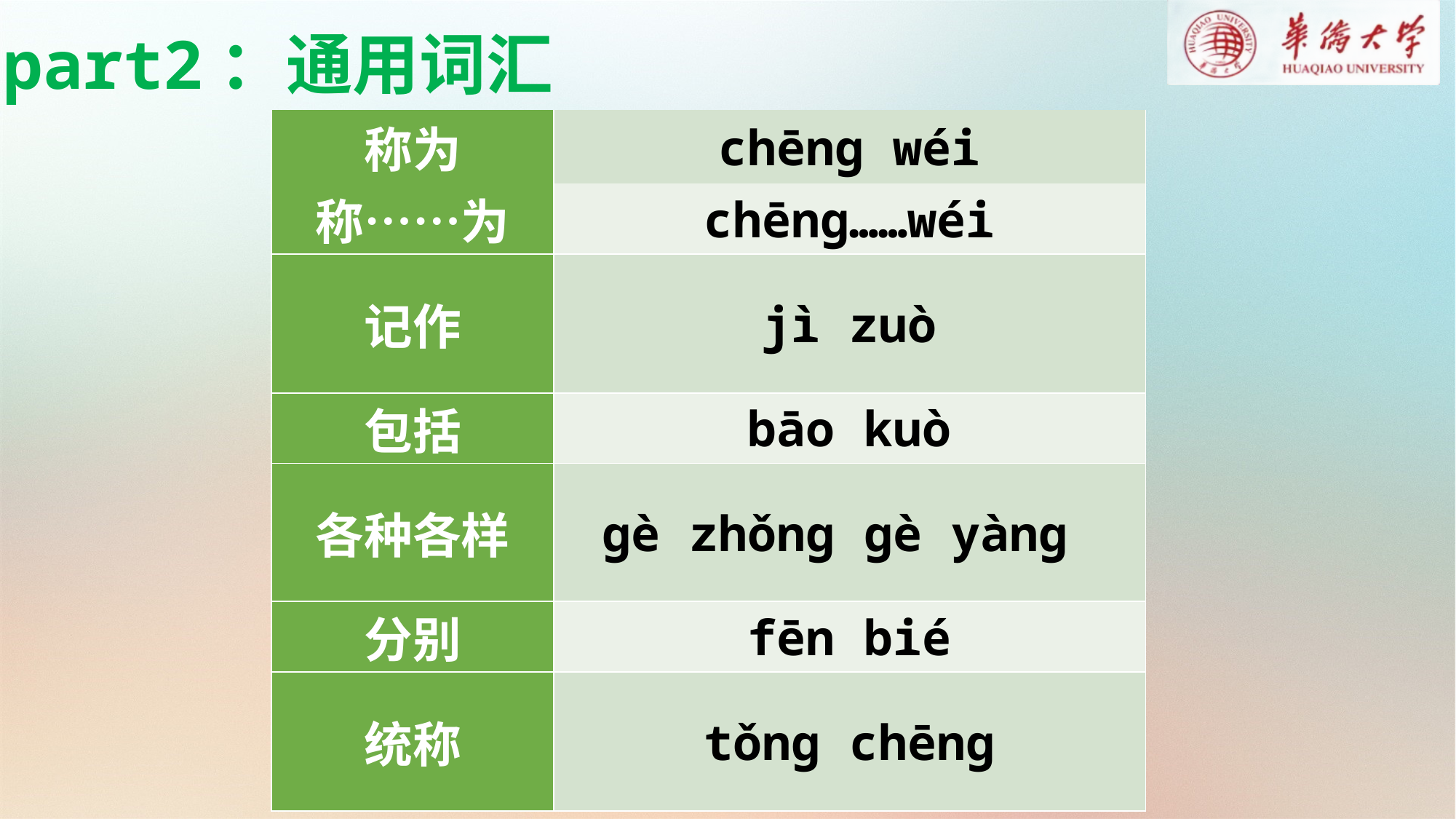

part2：通用词汇
|  |  |
| --- | --- |
| 称为 | chēnɡ wéi |
| 称……为 | chēnɡ……wéi |
| 记作 | jì zuò |
| 包括 | bāo kuò |
| 各种各样 | ɡè zhǒnɡ ɡè yànɡ |
| 分别 | fēn bié |
| 统称 | tǒnɡ chēnɡ |